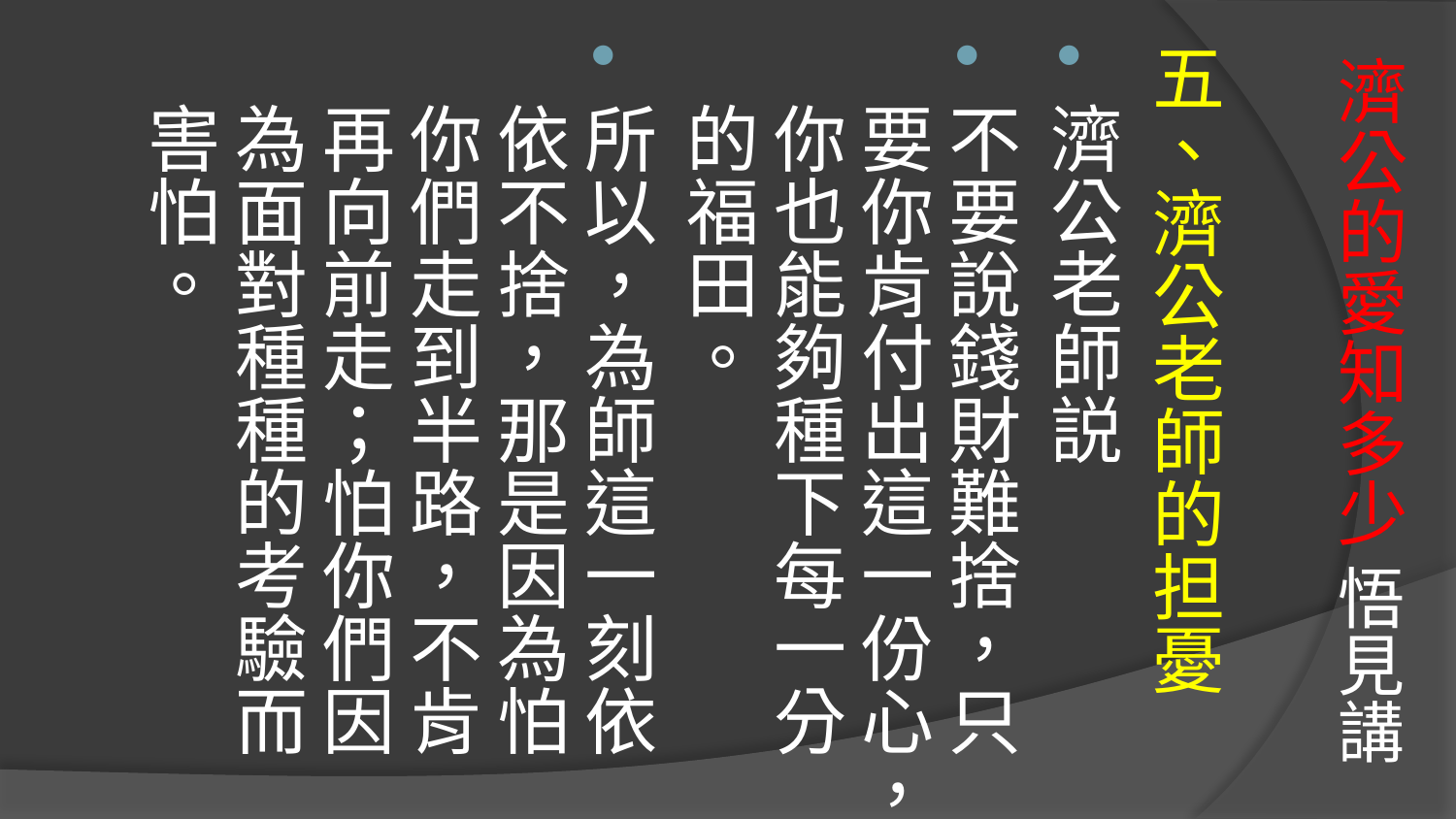

五、濟公老師的担憂
濟公老師説
不要說錢財難捨，只要你肯付出這一份心，你也能夠種下每一分的福田。
所以，為師這一刻依依不捨，那是因為怕你們走到半路，不肯再向前走；怕你們因為面對種種的考驗而害怕。

# 濟公的愛知多少 悟見講